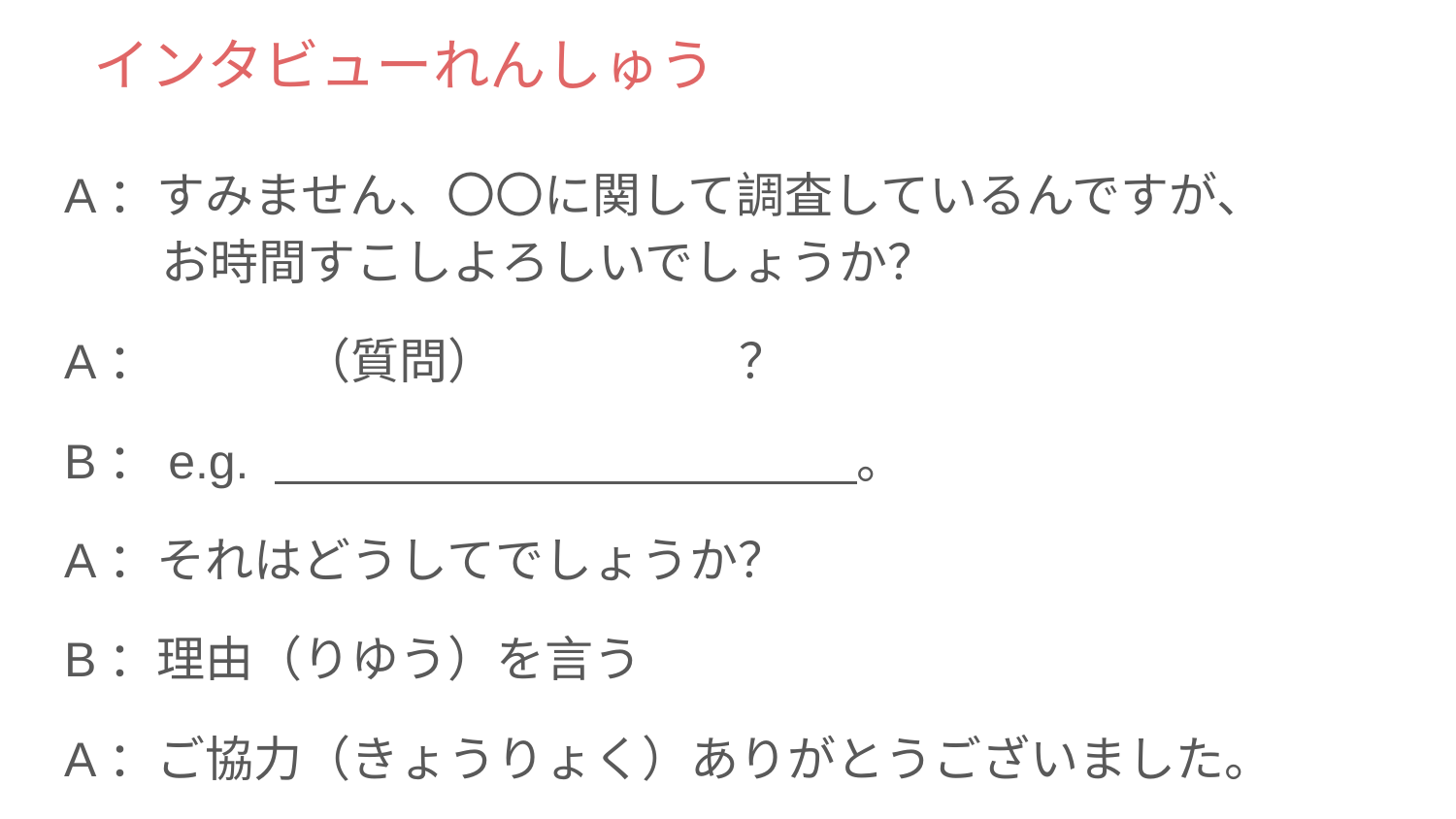

# インタビューれんしゅう
A：すみません、〇〇に関して調査しているんですが、
　　お時間すこしよろしいでしょうか？
A：　　　（質問）　　　　　？
B：e.g. 　　　　　　　　　　　　。
A：それはどうしてでしょうか？
B：理由（りゆう）を言う
A：ご協力（きょうりょく）ありがとうございました。